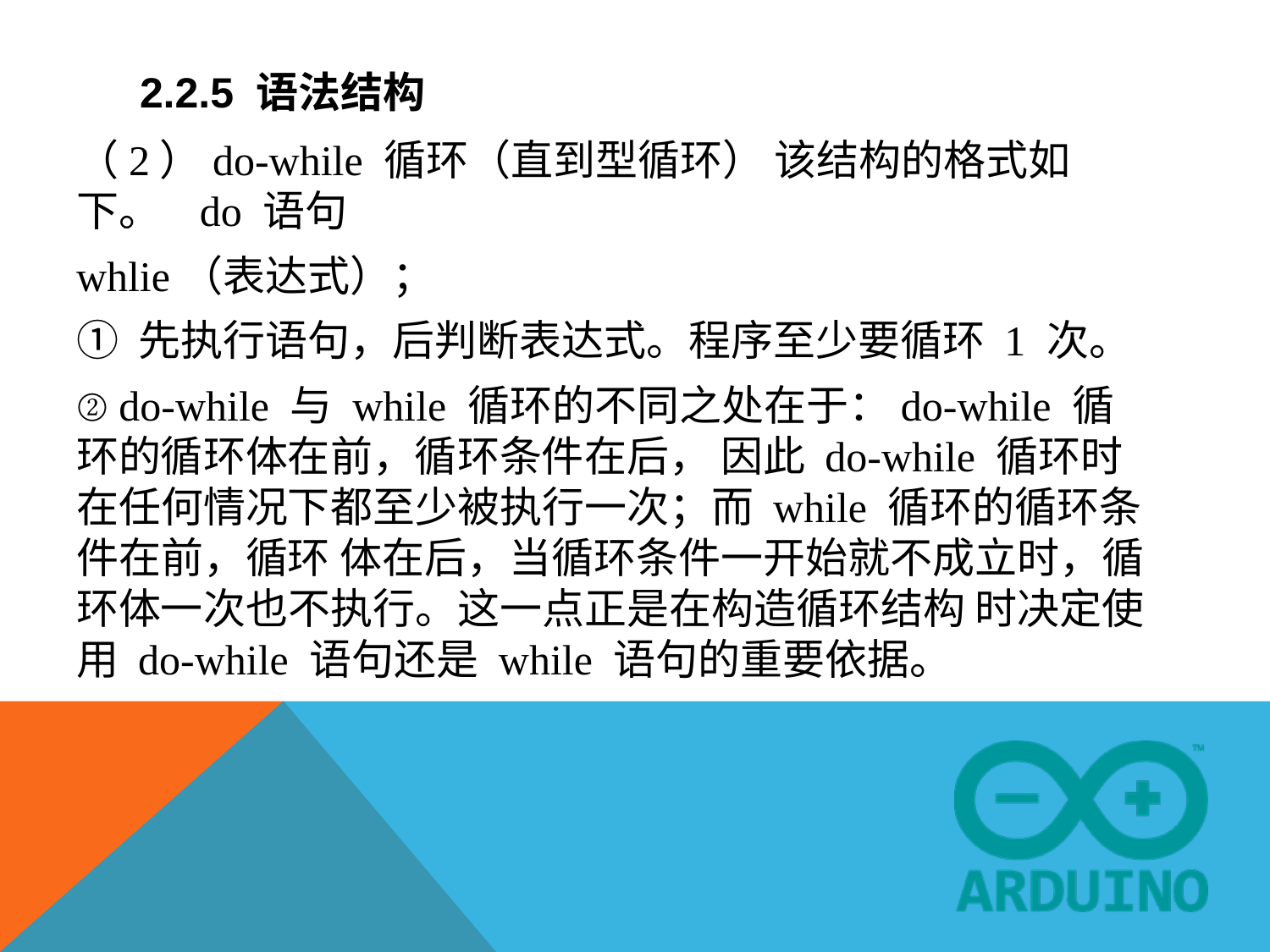

# 2.2.5 语法结构
（2）do-while 循环（直到型循环） 该结构的格式如下。   do 语句
whlie（表达式）；
① 先执行语句，后判断表达式。程序至少要循环 1 次。
② do-while 与 while 循环的不同之处在于：do-while 循环的循环体在前，循环条件在后， 因此 do-while 循环时在任何情况下都至少被执行一次；而 while 循环的循环条件在前，循环 体在后，当循环条件一开始就不成立时，循环体一次也不执行。这一点正是在构造循环结构 时决定使用 do-while 语句还是 while 语句的重要依据。